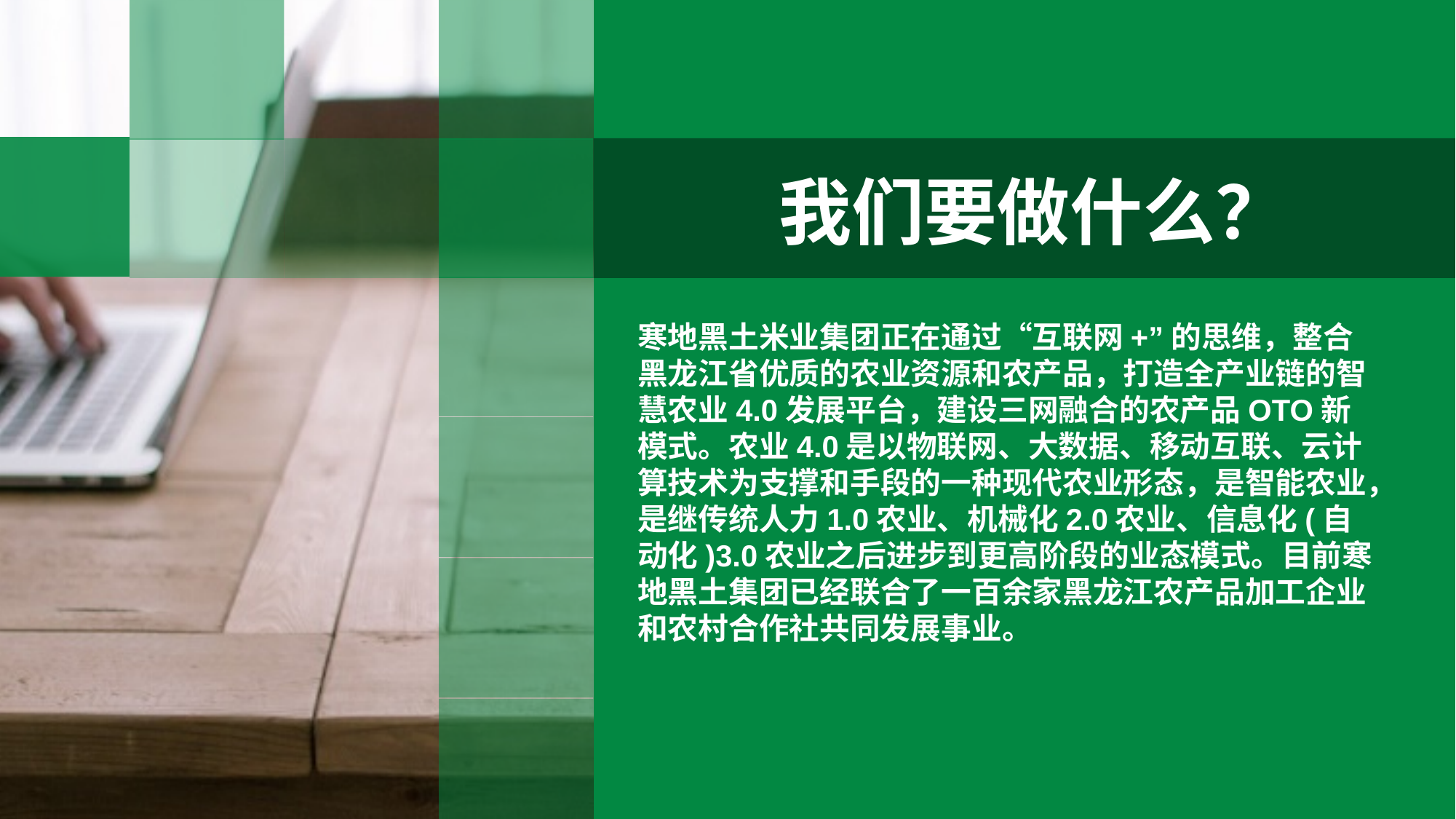

我们要做什么？
寒地黑土米业集团正在通过“互联网+”的思维，整合黑龙江省优质的农业资源和农产品，打造全产业链的智慧农业4.0发展平台，建设三网融合的农产品OTO新模式。农业4.0是以物联网、大数据、移动互联、云计算技术为支撑和手段的一种现代农业形态，是智能农业，是继传统人力1.0农业、机械化2.0农业、信息化(自动化)3.0农业之后进步到更高阶段的业态模式。目前寒地黑土集团已经联合了一百余家黑龙江农产品加工企业和农村合作社共同发展事业。